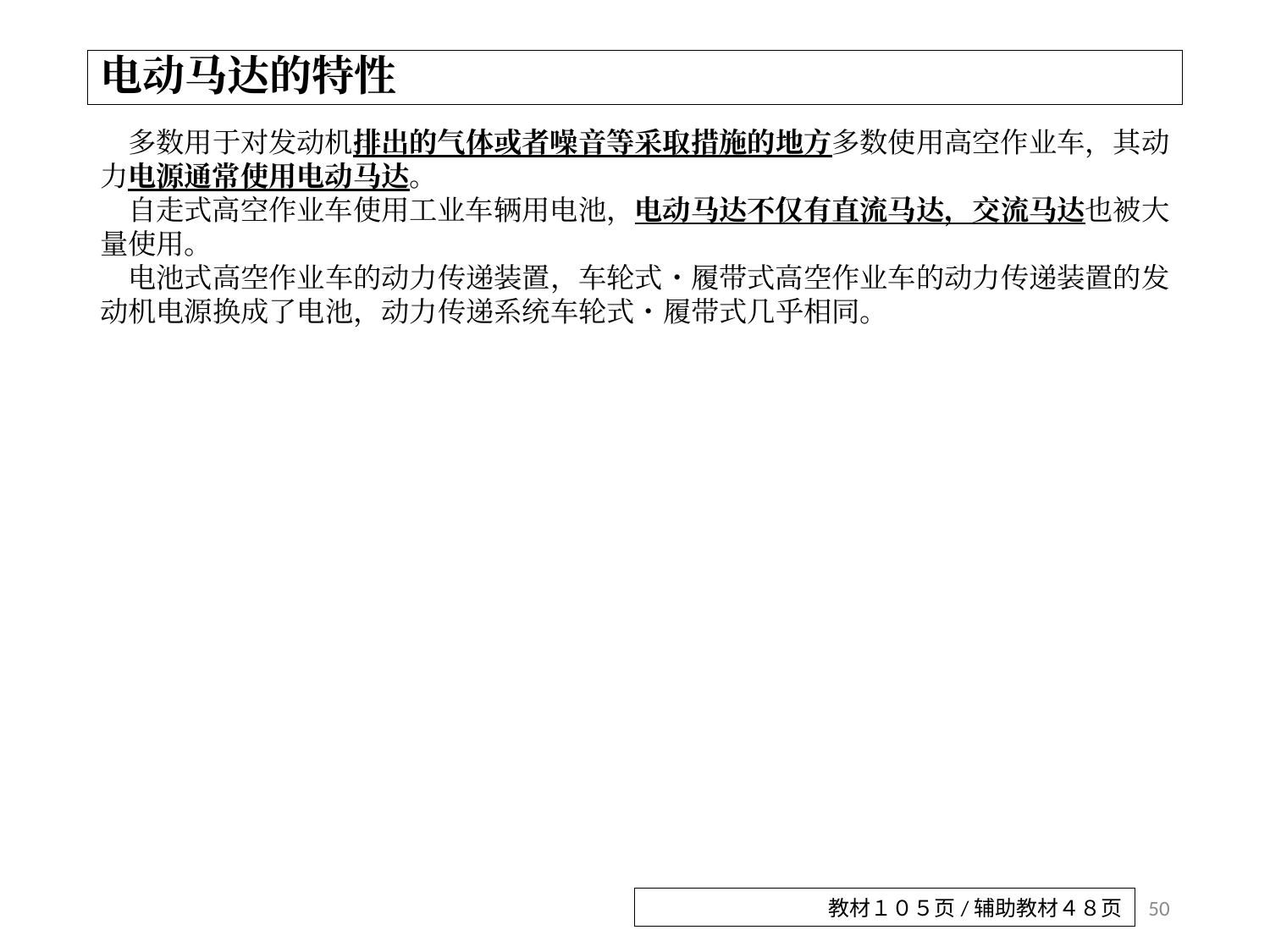

# 电动马达的特性
　多数用于对发动机排出的气体或者噪音等采取措施的地方多数使用高空作业车，其动力电源通常使用电动马达。
　自走式高空作业车使用工业车辆用电池，电动马达不仅有直流马达，交流马达也被大量使用。
　电池式高空作业车的动力传递装置，车轮式・履带式高空作业车的动力传递装置的发动机电源换成了电池，动力传递系统车轮式・履带式几乎相同。

50
教材１０５页/辅助教材４８页